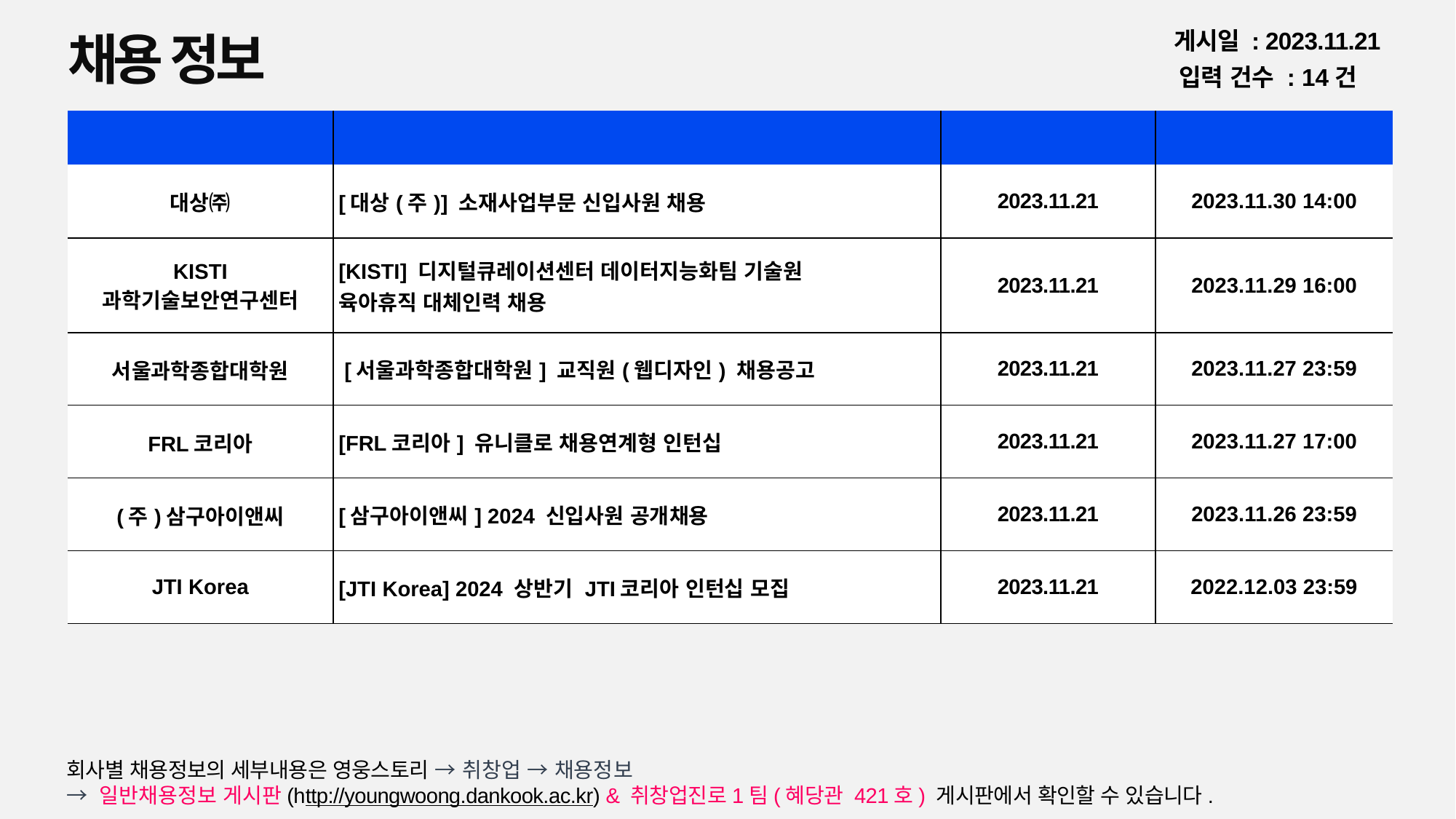

채용 정보
게시일 : 2023.11.21
입력 건수 : 14건
| 회사명 | 공고명 | 등록일 | 마감일 |
| --- | --- | --- | --- |
| 대상㈜ | [대상(주)] 소재사업부문 신입사원 채용 | 2023.11.21 | 2023.11.30 14:00 |
| KISTI 과학기술보안연구센터 | [KISTI] 디지털큐레이션센터 데이터지능화팀 기술원 육아휴직 대체인력 채용 | 2023.11.21 | 2023.11.29 16:00 |
| 서울과학종합대학원 | [서울과학종합대학원] 교직원(웹디자인) 채용공고 | 2023.11.21 | 2023.11.27 23:59 |
| FRL코리아 | [FRL코리아] 유니클로 채용연계형 인턴십 | 2023.11.21 | 2023.11.27 17:00 |
| (주)삼구아이앤씨 | [삼구아이앤씨] 2024 신입사원 공개채용 | 2023.11.21 | 2023.11.26 23:59 |
| JTI Korea | [JTI Korea] 2024 상반기 JTI코리아 인턴십 모집 | 2023.11.21 | 2022.12.03 23:59 |
회사별 채용정보의 세부내용은 영웅스토리 → 취창업 → 채용정보
→ 일반채용정보 게시판(http://youngwoong.dankook.ac.kr) & 취창업진로1팀(혜당관 421호) 게시판에서 확인할 수 있습니다.